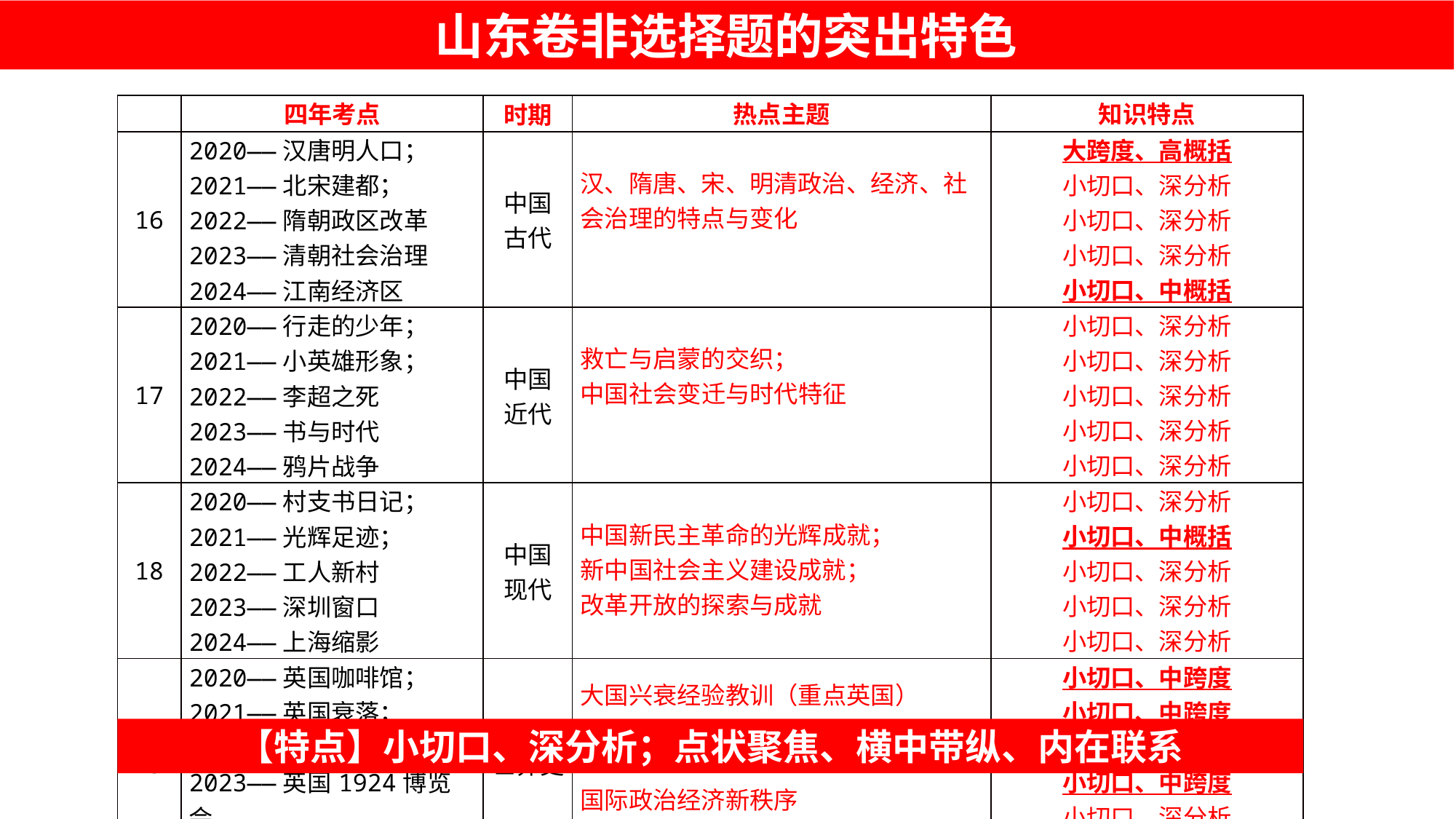

山东卷非选择题的突出特色
|  | 四年考点 | 时期 | 热点主题 | 知识特点 |
| --- | --- | --- | --- | --- |
| 16 | 2020——汉唐明人口； 2021——北宋建都； 2022——隋朝政区改革 2023——清朝社会治理 2024——江南经济区 | 中国 古代 | 汉、隋唐、宋、明清政治、经济、社会治理的特点与变化 | 大跨度、高概括 小切口、深分析 小切口、深分析 小切口、深分析 小切口、中概括 |
| 17 | 2020——行走的少年； 2021——小英雄形象； 2022——李超之死 2023——书与时代 2024——鸦片战争 | 中国 近代 | 救亡与启蒙的交织； 中国社会变迁与时代特征 | 小切口、深分析 小切口、深分析 小切口、深分析 小切口、深分析 小切口、深分析 |
| 18 | 2020——村支书日记； 2021——光辉足迹； 2022——工人新村 2023——深圳窗口 2024——上海缩影 | 中国 现代 | 中国新民主革命的光辉成就； 新中国社会主义建设成就； 改革开放的探索与成就 | 小切口、深分析 小切口、中概括 小切口、深分析 小切口、深分析 小切口、深分析 |
| 19 | 2020——英国咖啡馆； 2021——英国衰落； 2022——地图上的文明史 2023——英国1924博览会 2024——非洲的解放 | 世界史 | 大国兴衰经验教训（重点英国） 人类文明的交流与进步 国际政治经济新秩序 | 小切口、中跨度 小切口、中跨度 小切口、中跨度 小切口、中跨度 小切口、深分析 |
【特点】小切口、深分析；点状聚焦、横中带纵、内在联系